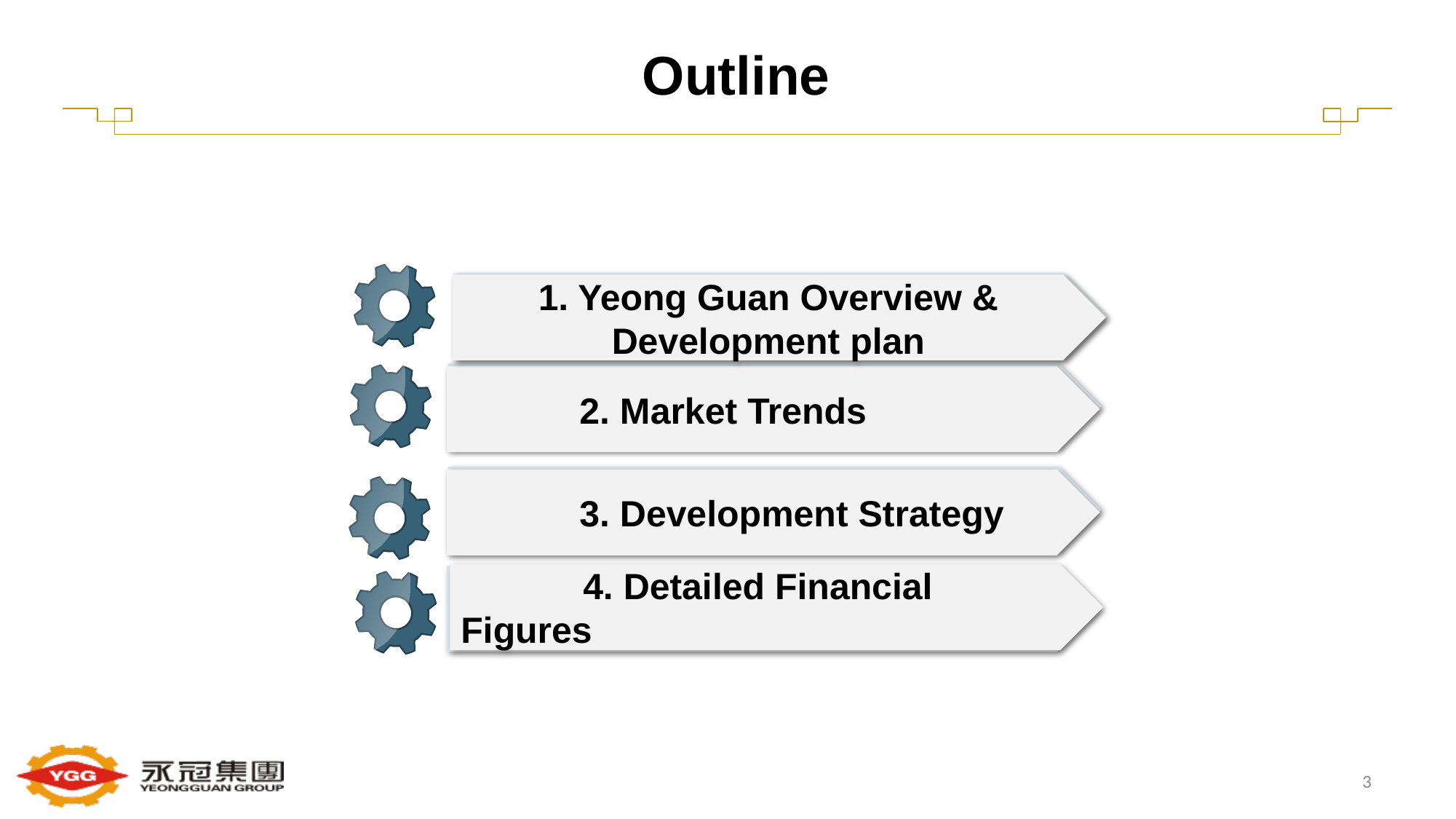

Outline

Section One: 公司策略
1. Yeong Guan Overview & Development plan

Section Two: 營運目標
            2. Market Trends
Section Three: 永冠簡介
            3. Development Strategy

            4. Detailed Financial Figures
Section Four: 財務表現

3